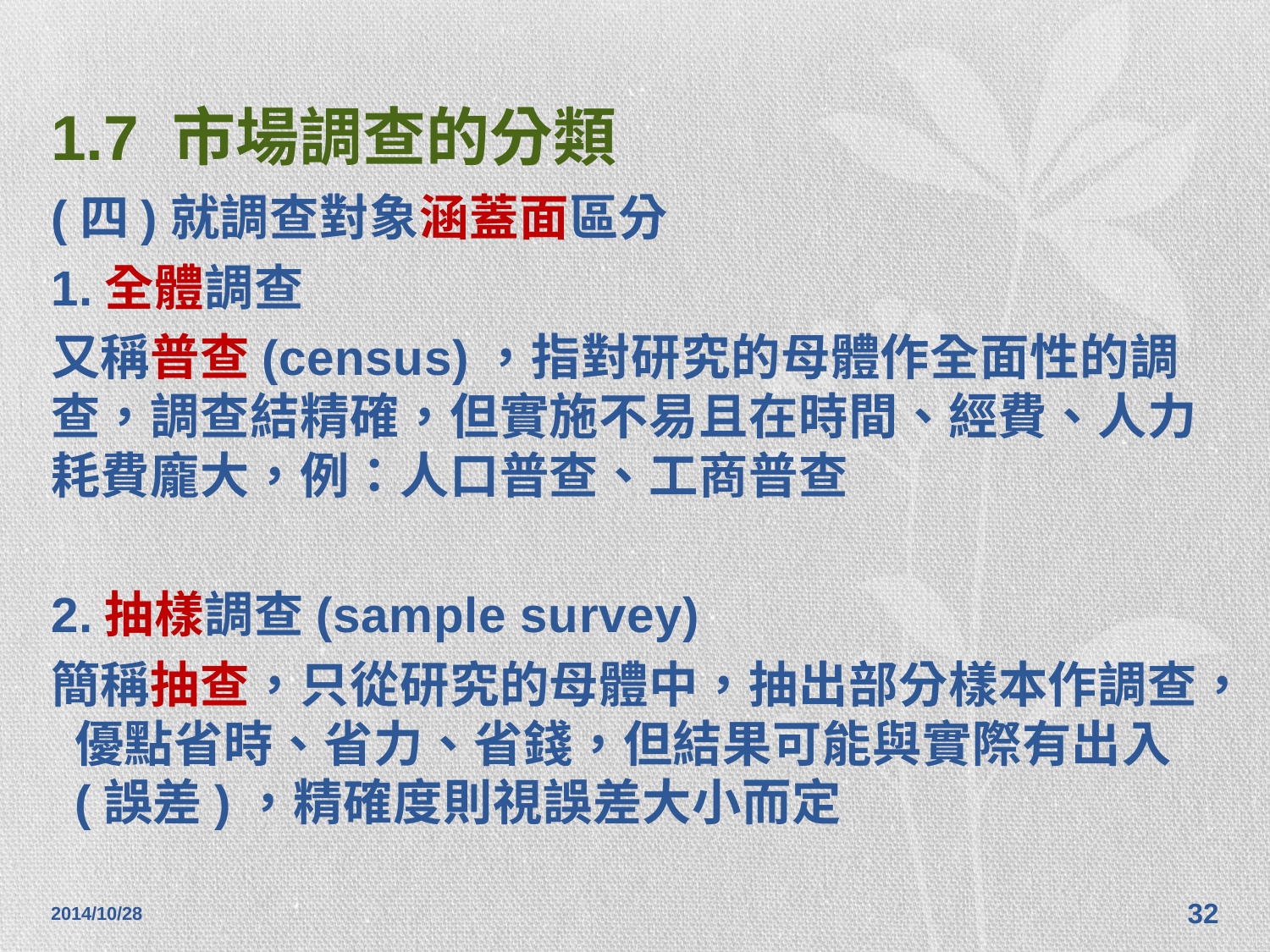

# 1.7 市場調查的分類
(四)就調查對象涵蓋面區分
1.全體調查
又稱普查(census)，指對研究的母體作全面性的調查，調查結精確，但實施不易且在時間、經費、人力耗費龐大，例：人口普查、工商普查

2.抽樣調查(sample survey)
簡稱抽查，只從研究的母體中，抽出部分樣本作調查，優點省時、省力、省錢，但結果可能與實際有出入(誤差)，精確度則視誤差大小而定

2014/10/28
32